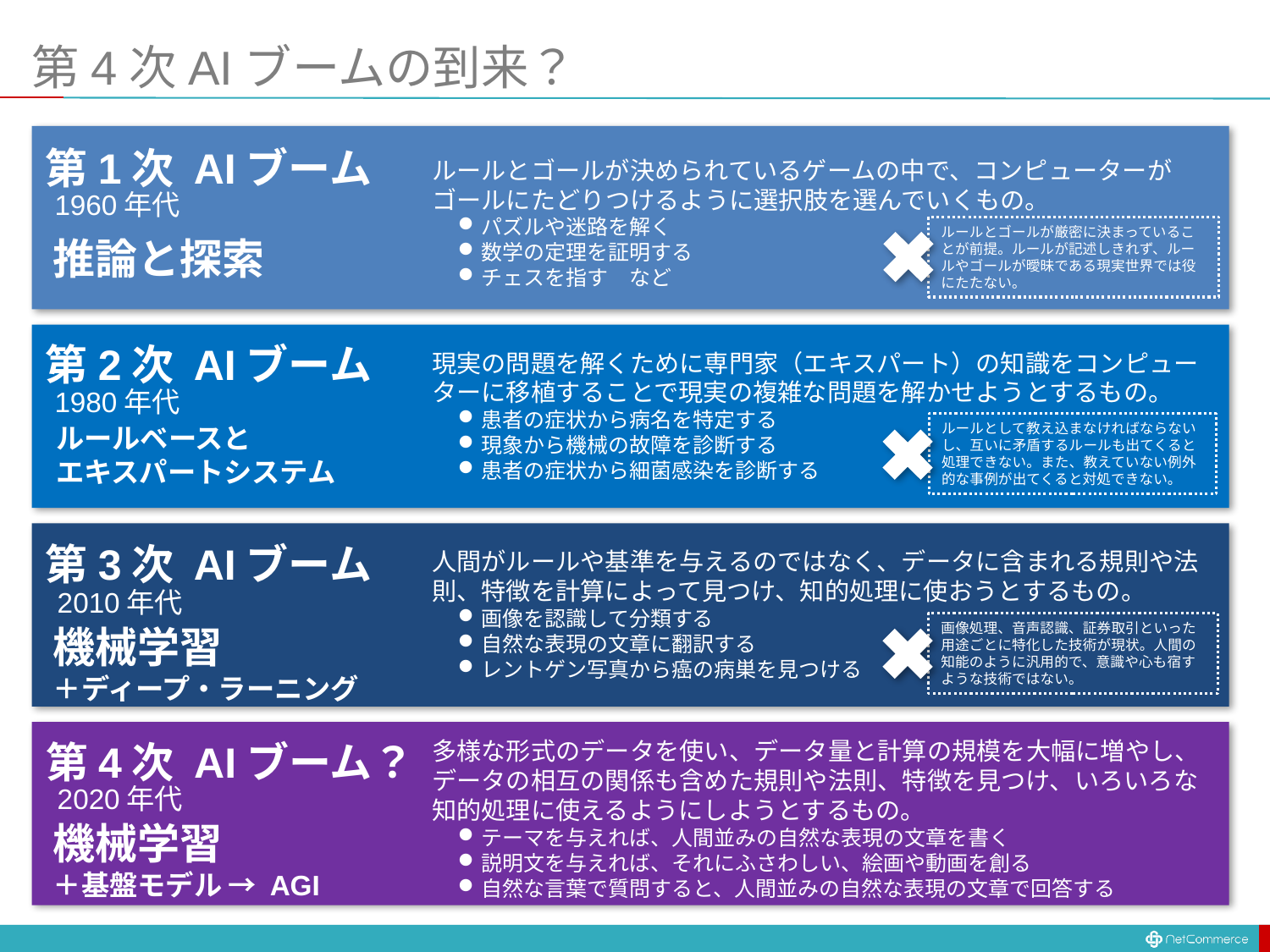

# 第4次AIブームの到来？

第1次 AIブーム
ルールとゴールが決められているゲームの中で、コンピューターがゴールにたどりつけるように選択肢を選んでいくもの。
パズルや迷路を解く
数学の定理を証明する
チェスを指す　など
1960年代
ルールとゴールが厳密に決まっていることが前提。ルールが記述しきれず、ルールやゴールが曖昧である現実世界では役にたたない。

推論と探索

第2次 AIブーム
現実の問題を解くために専門家（エキスパート）の知識をコンピューターに移植することで現実の複雑な問題を解かせようとするもの。
患者の症状から病名を特定する
現象から機械の故障を診断する
患者の症状から細菌感染を診断する
1980年代
ルールとして教え込まなければならないし、互いに矛盾するルールも出てくると処理できない。また、教えていない例外的な事例が出てくると対処できない。
ルールベースと
エキスパートシステム

第3次 AIブーム
人間がルールや基準を与えるのではなく、データに含まれる規則や法則、特徴を計算によって見つけ、知的処理に使おうとするもの。
画像を認識して分類する
自然な表現の文章に翻訳する
レントゲン写真から癌の病巣を見つける
2010年代
画像処理、音声認識、証券取引といった用途ごとに特化した技術が現状。人間の知能のように汎用的で、意識や心も宿すような技術ではない。
機械学習
＋ディープ・ラーニング

第4次 AIブーム？
多様な形式のデータを使い、データ量と計算の規模を大幅に増やし、データの相互の関係も含めた規則や法則、特徴を見つけ、いろいろな知的処理に使えるようにしようとするもの。
テーマを与えれば、人間並みの自然な表現の文章を書く
説明文を与えれば、それにふさわしい、絵画や動画を創る
自然な言葉で質問すると、人間並みの自然な表現の文章で回答する
2020年代
機械学習
＋基盤モデル → AGI